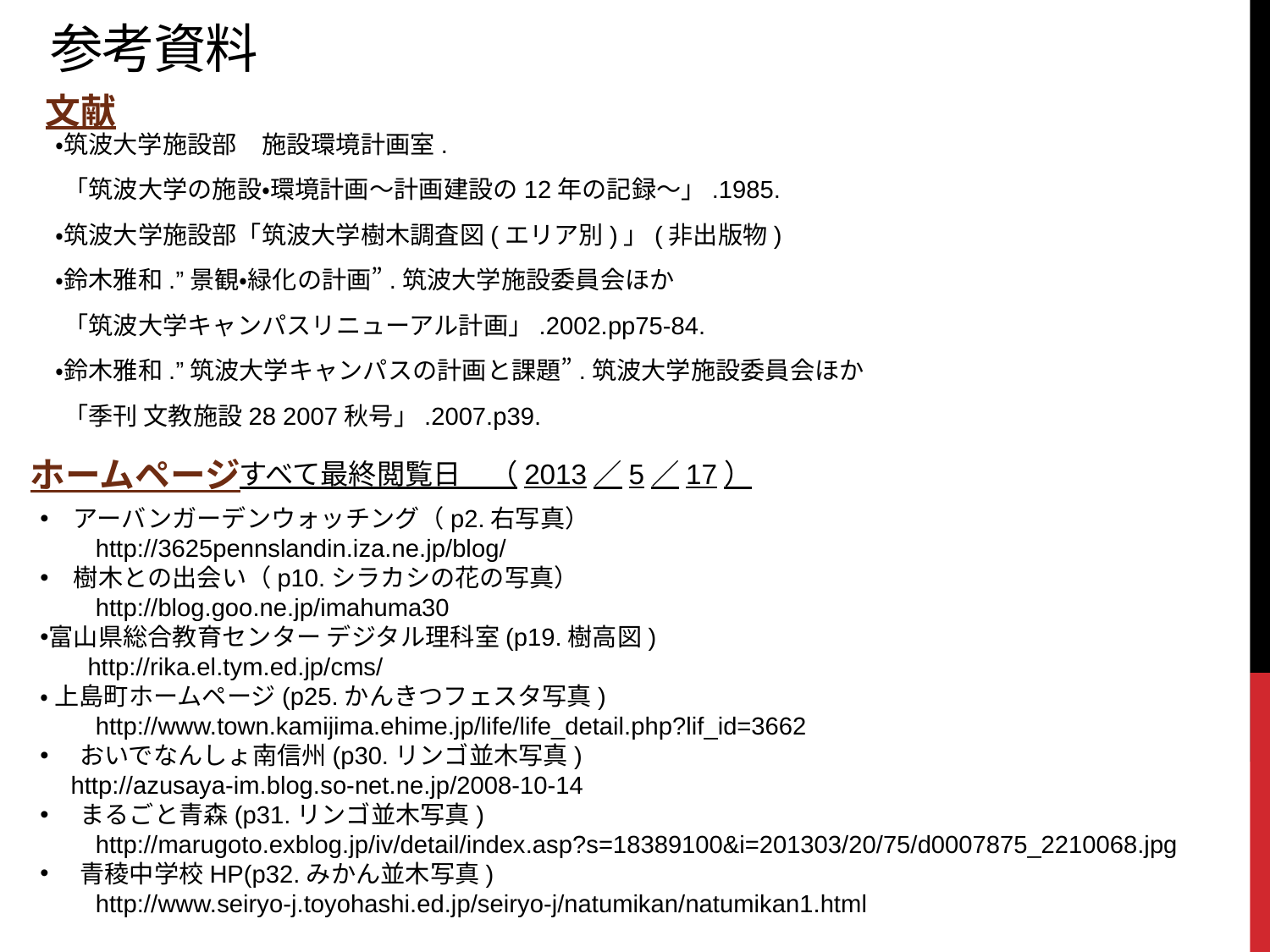

参考資料
文献
　・筑波大学施設部　施設環境計画室.
     「筑波大学の施設・環境計画～計画建設の12年の記録～」.1985.
　・筑波大学施設部「筑波大学樹木調査図(エリア別)」(非出版物)
　・鈴木雅和.”景観・緑化の計画”.筑波大学施設委員会ほか
     「筑波大学キャンパスリニューアル計画」.2002.pp75-84.
　・鈴木雅和.”筑波大学キャンパスの計画と課題”.筑波大学施設委員会ほか
     「季刊 文教施設28 2007秋号」.2007.p39.
ホームページ
すべて最終閲覧日　（2013／5／17）
　アーバンガーデンウォッチング（p2.右写真）
　　http://3625pennslandin.iza.ne.jp/blog/
　樹木との出会い（p10.シラカシの花の写真）
　　http://blog.goo.ne.jp/imahuma30
富山県総合教育センター デジタル理科室(p19.樹高図)
  　http://rika.el.tym.ed.jp/cms/
•上島町ホームページ(p25.かんきつフェスタ写真)
　　http://www.town.kamijima.ehime.jp/life/life_detail.php?lif_id=3662
おいでなんしょ南信州(p30.リンゴ並木写真)
　http://azusaya-im.blog.so-net.ne.jp/2008-10-14
まるごと青森(p31.リンゴ並木写真)
　　http://marugoto.exblog.jp/iv/detail/index.asp?s=18389100&i=201303/20/75/d0007875_2210068.jpg
青稜中学校HP(p32.みかん並木写真)
　　http://www.seiryo-j.toyohashi.ed.jp/seiryo-j/natumikan/natumikan1.html